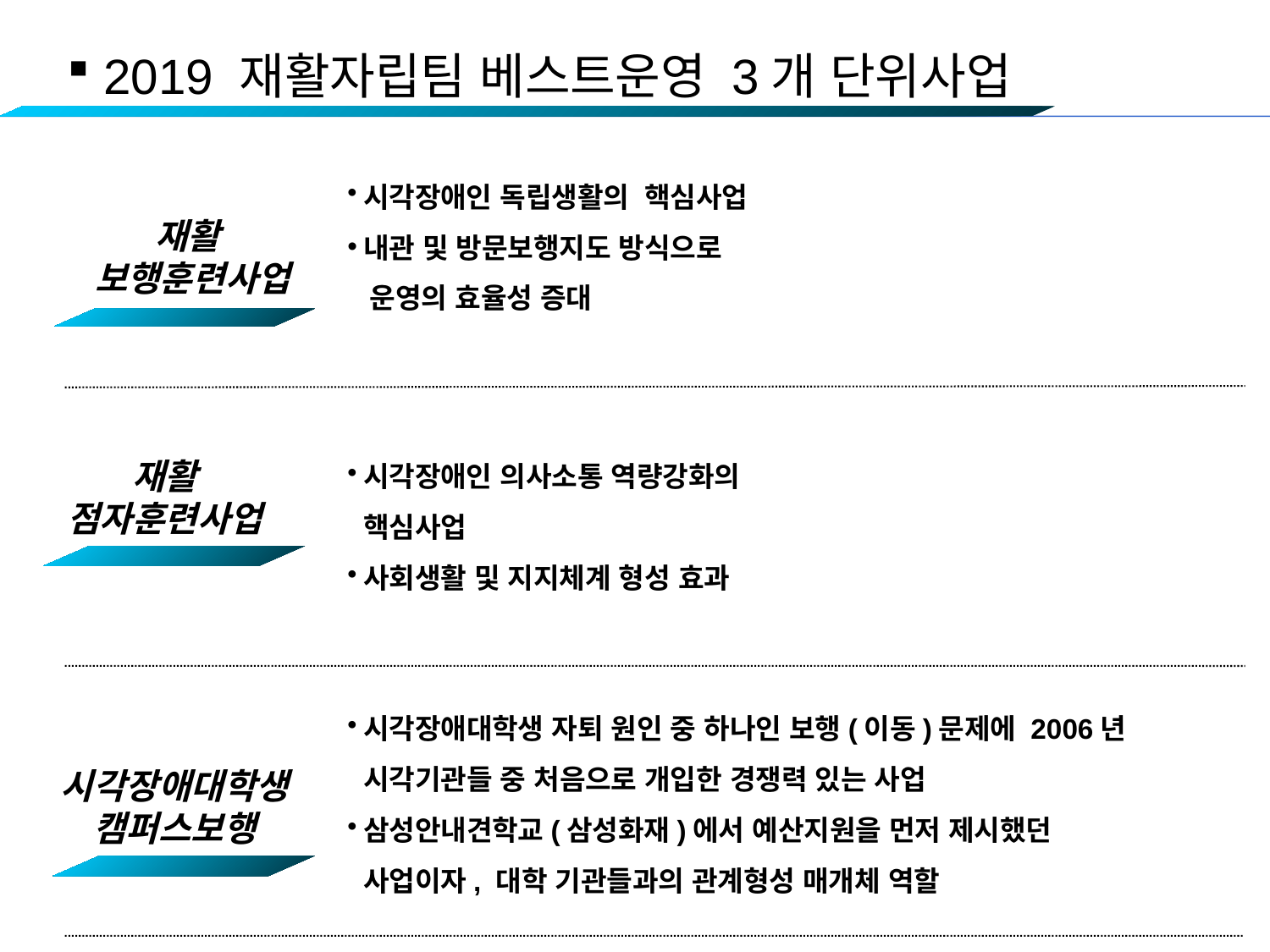

2019 재활자립팀 베스트운영 3개 단위사업

시각장애인 독립생활의  핵심사업
내관 및 방문보행지도 방식으로
  운영의 효율성 증대
재활
보행훈련사업

재활
점자훈련사업

시각장애인 의사소통 역량강화의 핵심사업
사회생활 및 지지체계 형성 효과

시각장애대학생 자퇴 원인 중 하나인 보행(이동)문제에 2006년 시각기관들 중 처음으로 개입한 경쟁력 있는 사업
삼성안내견학교(삼성화재)에서 예산지원을 먼저 제시했던 사업이자, 대학 기관들과의 관계형성 매개체 역할

시각장애대학생
캠퍼스보행